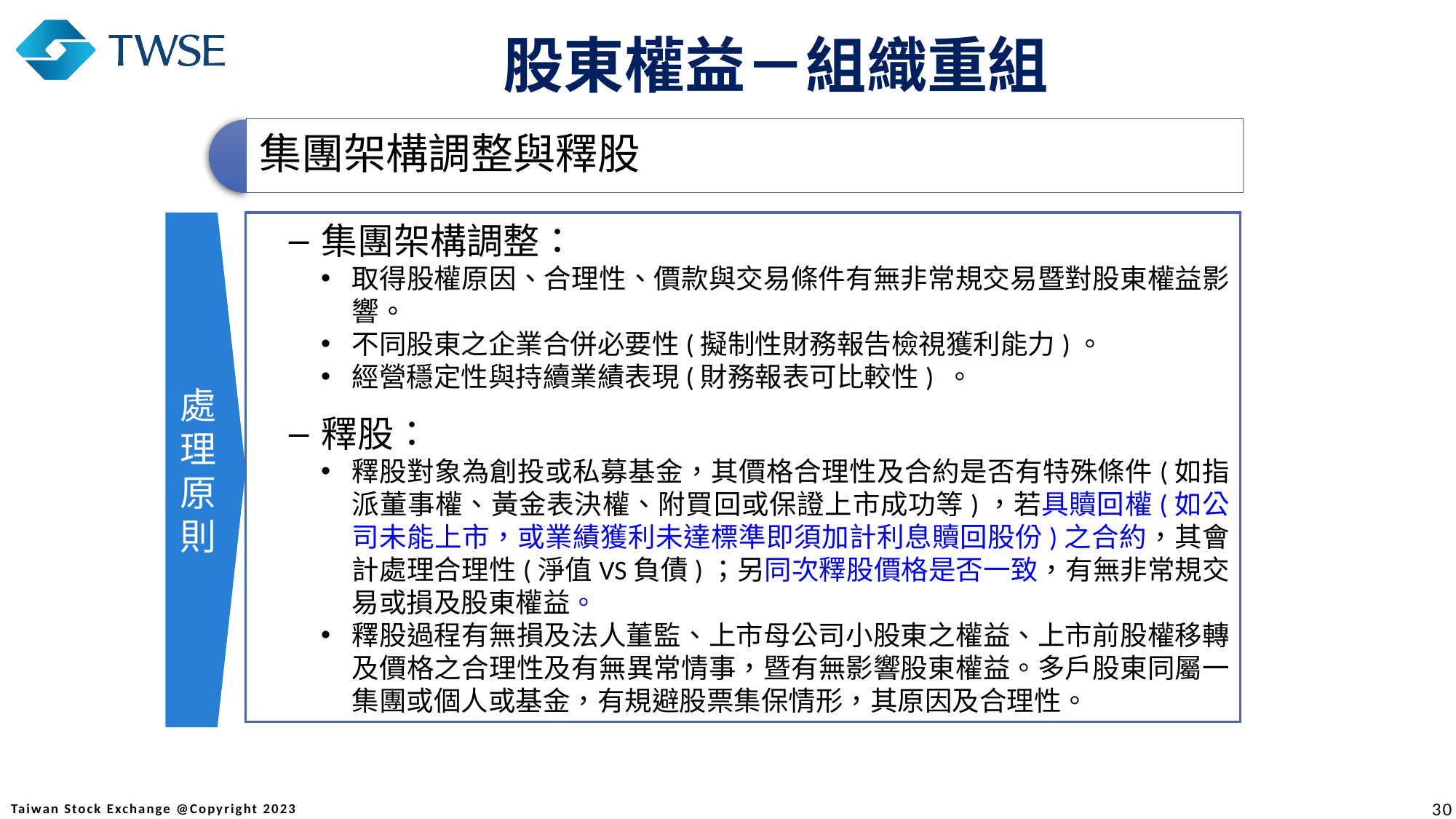

股東權益－組織重組
集團架構調整與釋股

處理原則
集團架構調整：
取得股權原因、合理性、價款與交易條件有無非常規交易暨對股東權益影響。
不同股東之企業合併必要性(擬制性財務報告檢視獲利能力)。
經營穩定性與持續業績表現(財務報表可比較性) 。
釋股：
釋股對象為創投或私募基金，其價格合理性及合約是否有特殊條件(如指派董事權、黃金表決權、附買回或保證上市成功等)，若具贖回權(如公司未能上市，或業績獲利未達標準即須加計利息贖回股份)之合約，其會計處理合理性(淨值VS負債)；另同次釋股價格是否一致，有無非常規交易或損及股東權益。
釋股過程有無損及法人董監、上市母公司小股東之權益、上市前股權移轉及價格之合理性及有無異常情事，暨有無影響股東權益。多戶股東同屬一集團或個人或基金，有規避股票集保情形，其原因及合理性。
30